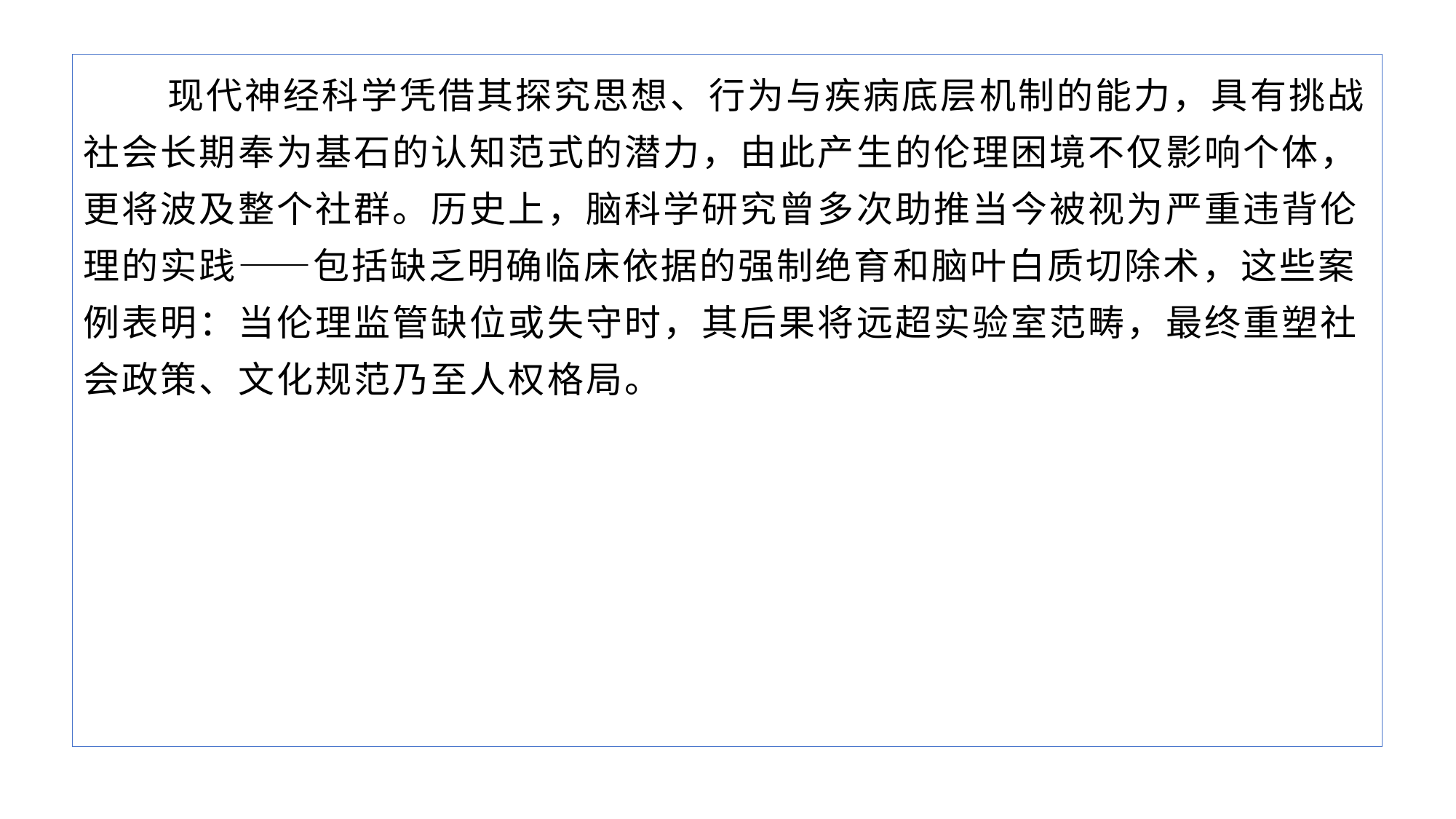

现代神经科学凭借其探究思想、行为与疾病底层机制的能力，具有挑战社会长期奉为基石的认知范式的潜力，由此产生的伦理困境不仅影响个体，更将波及整个社群。历史上，脑科学研究曾多次助推当今被视为严重违背伦理的实践——包括缺乏明确临床依据的强制绝育和脑叶白质切除术，这些案例表明：当伦理监管缺位或失守时，其后果将远超实验室范畴，最终重塑社会政策、文化规范乃至人权格局。